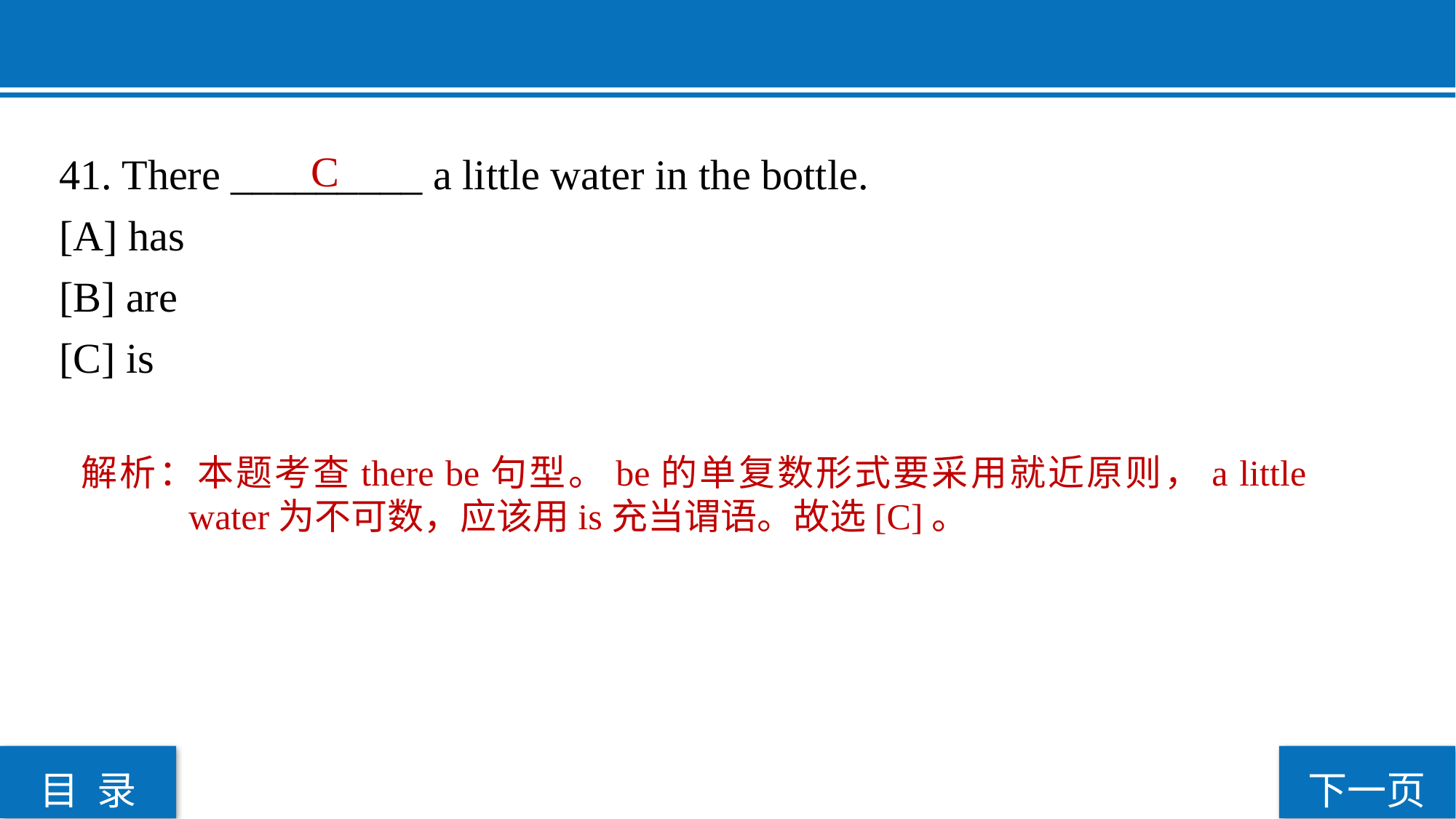

41. There _________ a little water in the bottle.
[A] has
[B] are
[C] is
C
解析：本题考查there be句型。be的单复数形式要采用就近原则，a little water为不可数，应该用is充当谓语。故选[C]。